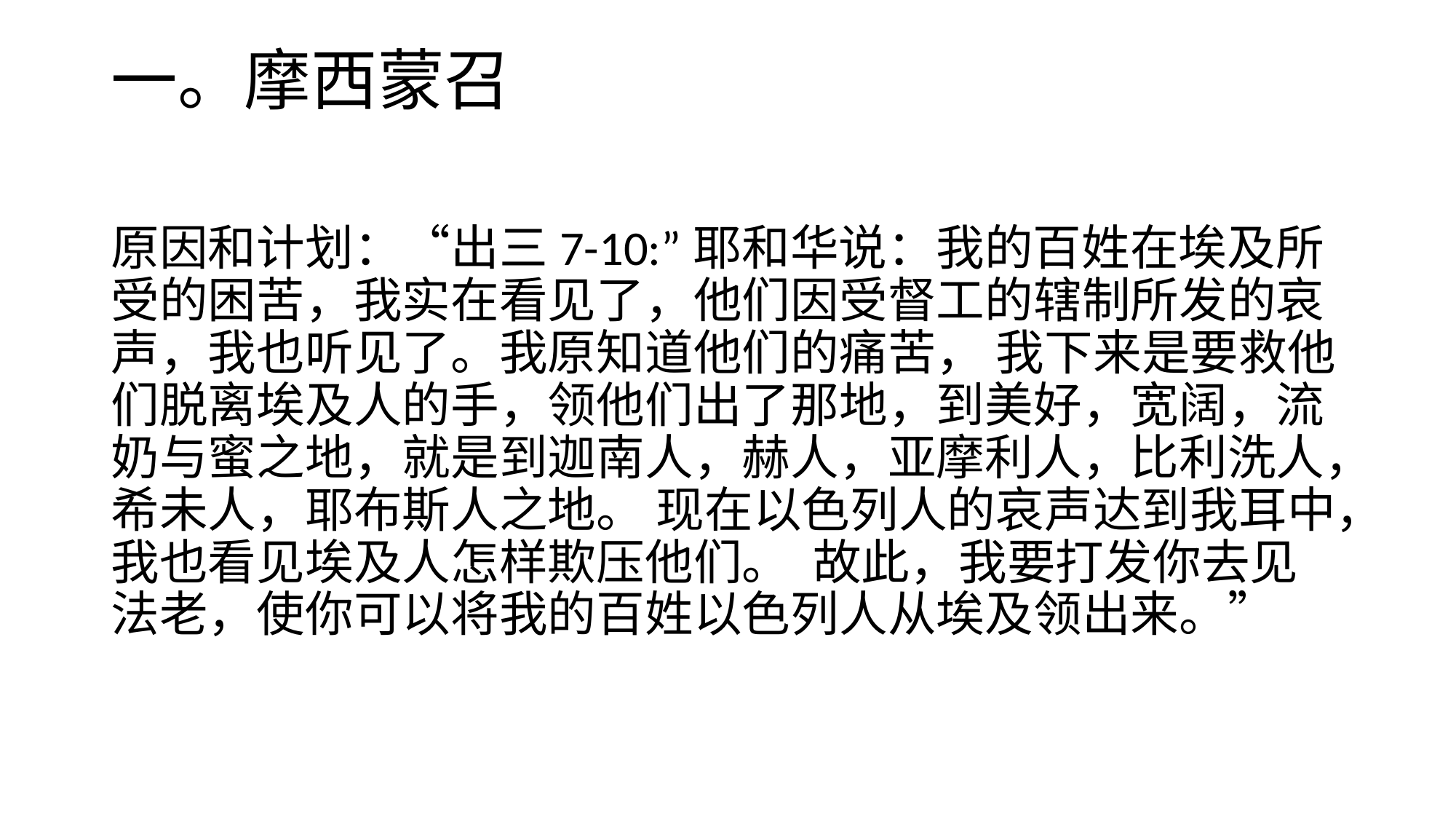

# 一。摩西蒙召
原因和计划：“出三7-10:”耶和华说：我的百姓在埃及所受的困苦，我实在看见了，他们因受督工的辖制所发的哀声，我也听见了。我原知道他们的痛苦， 我下来是要救他们脱离埃及人的手，领他们出了那地，到美好，宽阔，流奶与蜜之地，就是到迦南人，赫人，亚摩利人，比利洗人，希未人，耶布斯人之地。 现在以色列人的哀声达到我耳中，我也看见埃及人怎样欺压他们。  故此，我要打发你去见法老，使你可以将我的百姓以色列人从埃及领出来。”